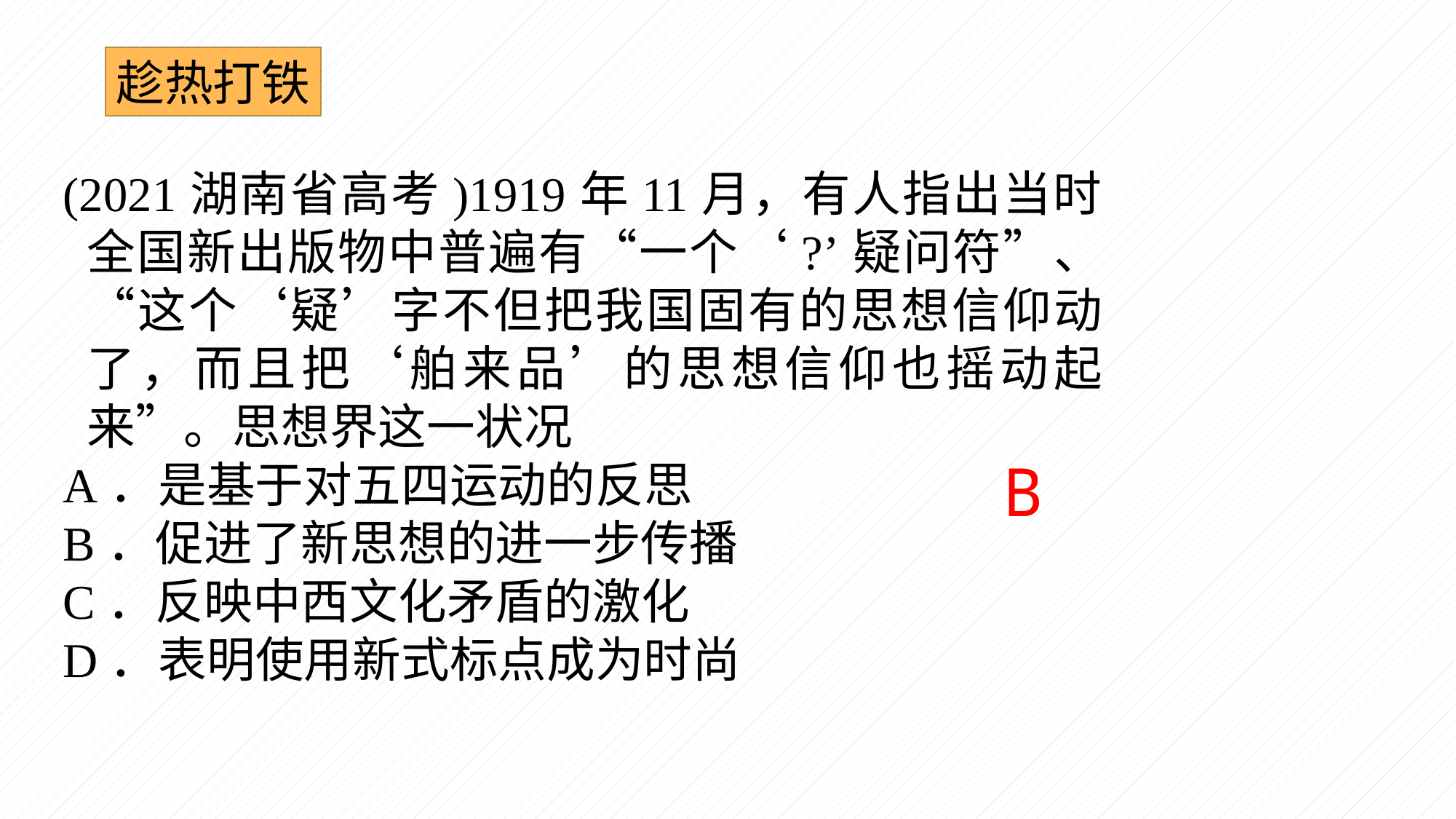

趁热打铁
(2021湖南省高考)1919年11月，有人指出当时全国新出版物中普遍有“一个‘?’疑问符”、“这个‘疑’字不但把我国固有的思想信仰动了，而且把‘舶来品’的思想信仰也摇动起来”。思想界这一状况
A．是基于对五四运动的反思
B．促进了新思想的进一步传播
C．反映中西文化矛盾的激化
D．表明使用新式标点成为时尚
B